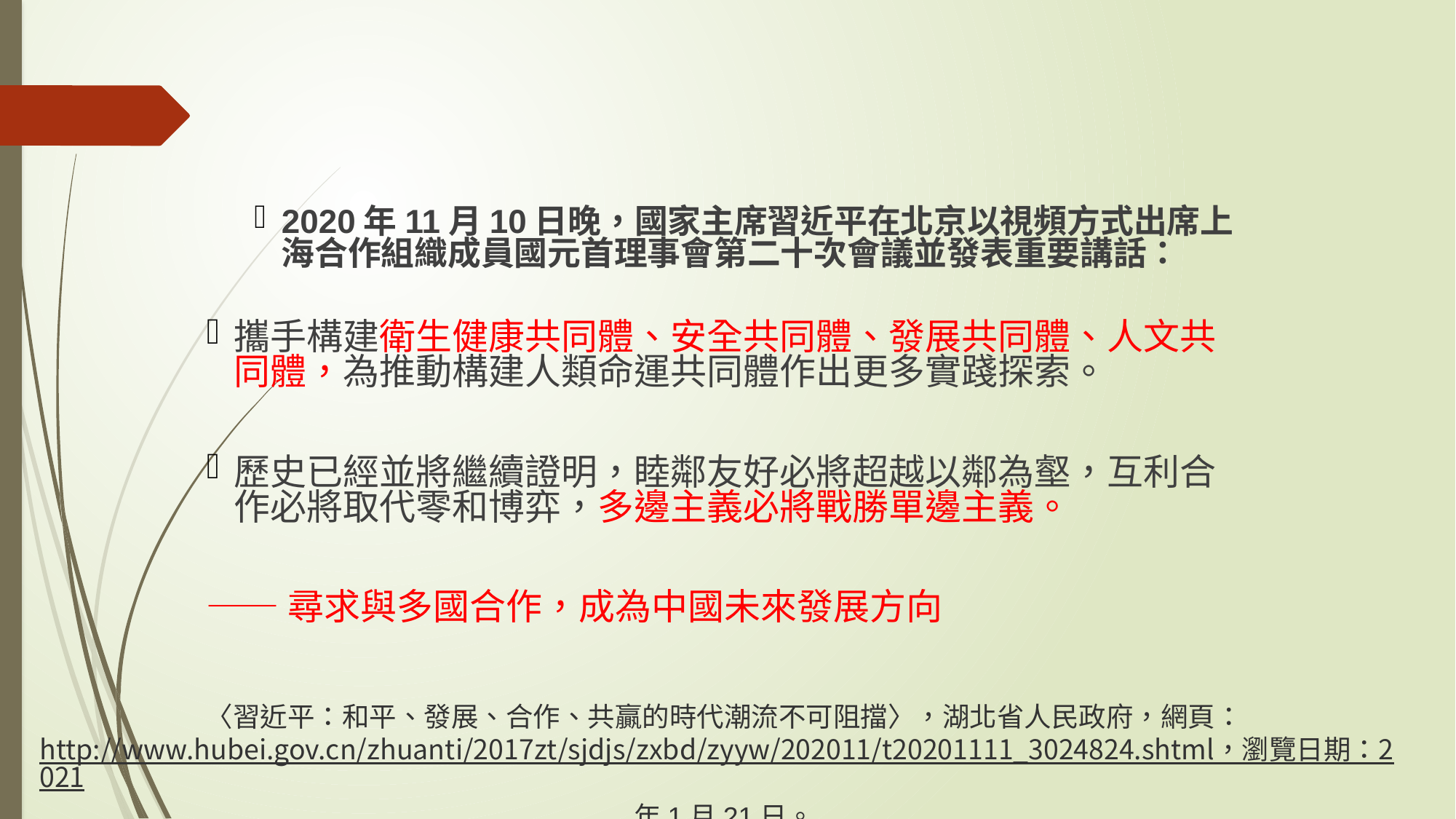

#
2020年11月10日晚，國家主席習近平在北京以視頻方式出席上海合作組織成員國元首理事會第二十次會議並發表重要講話：

攜手構建衛生健康共同體、安全共同體、發展共同體、人文共同體，為推動構建人類命運共同體作出更多實踐探索。

歷史已經並將繼續證明，睦鄰友好必將超越以鄰為壑，互利合作必將取代零和博弈，多邊主義必將戰勝單邊主義。

——尋求與多國合作，成為中國未來發展方向

〈習近平：和平、發展、合作、共贏的時代潮流不可阻擋〉，湖北省人民政府，網頁：http://www.hubei.gov.cn/zhuanti/2017zt/sjdjs/zxbd/zyyw/202011/t20201111_3024824.shtml，瀏覽日期：2021年1月21日。